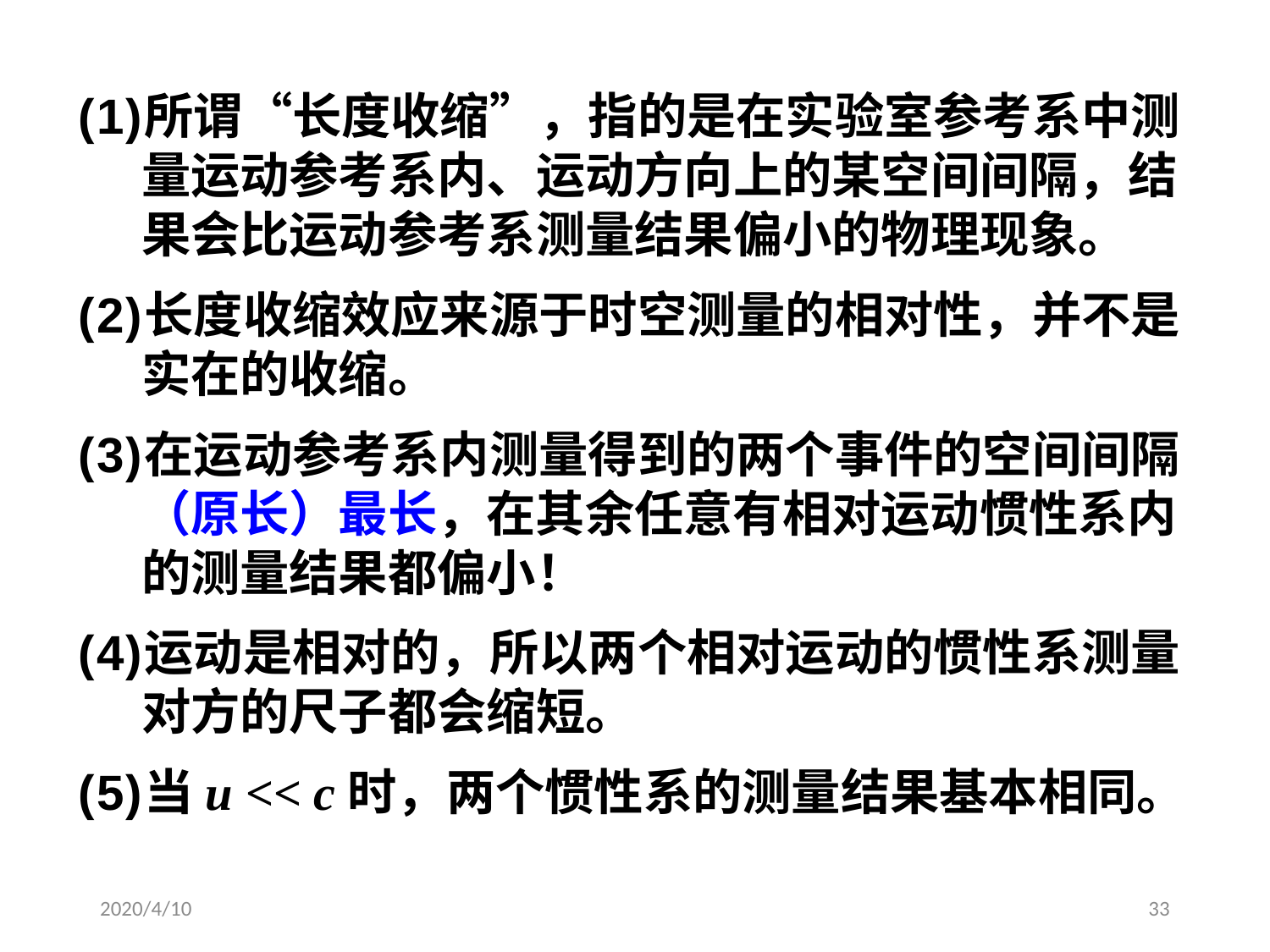

所谓“长度收缩”，指的是在实验室参考系中测量运动参考系内、运动方向上的某空间间隔，结果会比运动参考系测量结果偏小的物理现象。
长度收缩效应来源于时空测量的相对性，并不是实在的收缩。
在运动参考系内测量得到的两个事件的空间间隔（原长）最长，在其余任意有相对运动惯性系内的测量结果都偏小！
运动是相对的，所以两个相对运动的惯性系测量对方的尺子都会缩短。
当u << c时，两个惯性系的测量结果基本相同。
2020/4/10
33